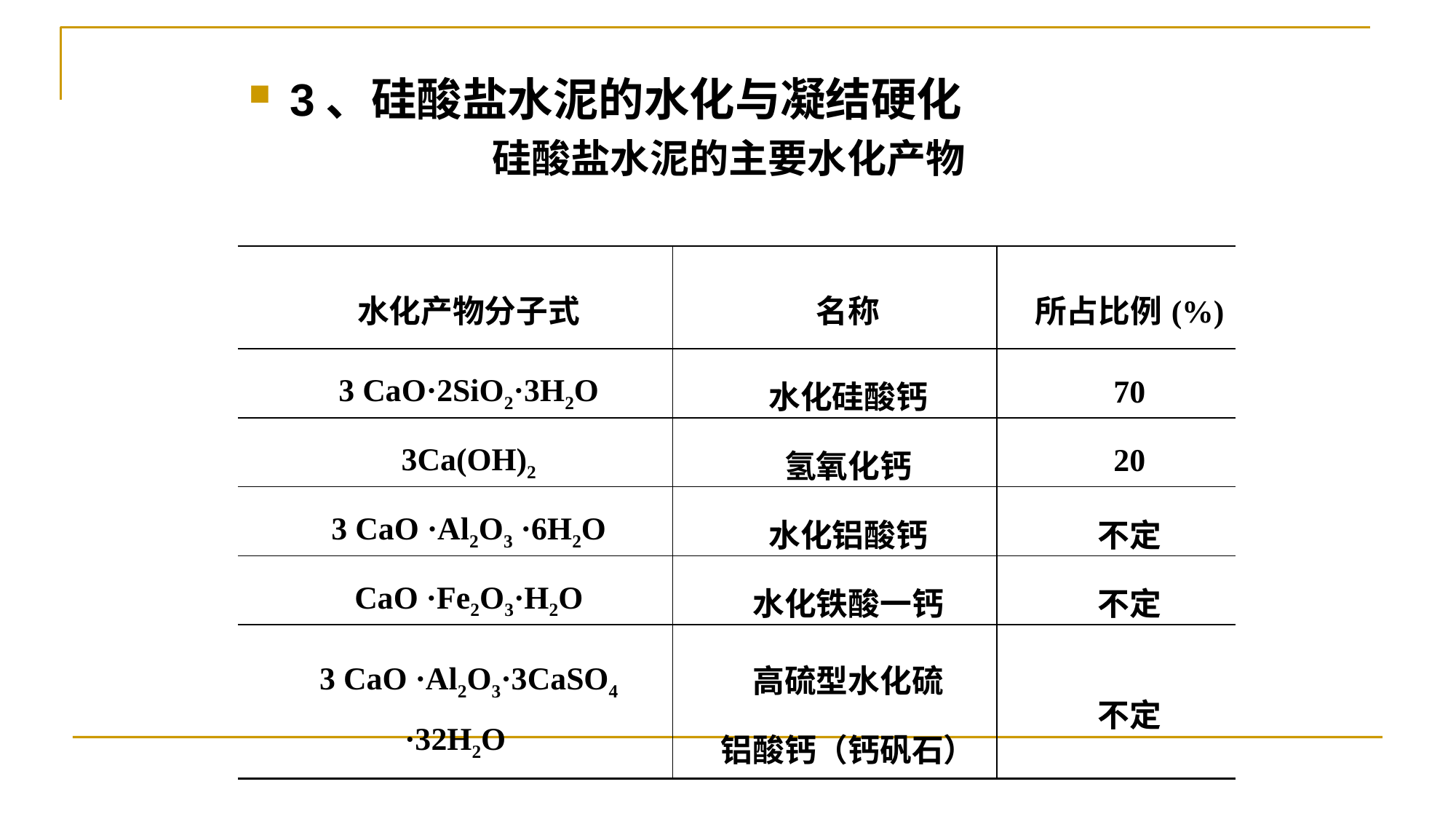

3、硅酸盐水泥的水化与凝结硬化
硅酸盐水泥的主要水化产物

| 水化产物分子式 | 名称 | 所占比例(%) |
| --- | --- | --- |
| 3 CaO·2SiO2·3H2O | 水化硅酸钙 | 70 |
| 3Ca(OH)2 | 氢氧化钙 | 20 |
| 3 CaO ·Al2O3 ·6H2O | 水化铝酸钙 | 不定 |
| CaO ·Fe2O3·H2O | 水化铁酸一钙 | 不定 |
| 3 CaO ·Al2O3·3CaSO4 ·32H2O | 高硫型水化硫 铝酸钙（钙矾石） | 不定 |